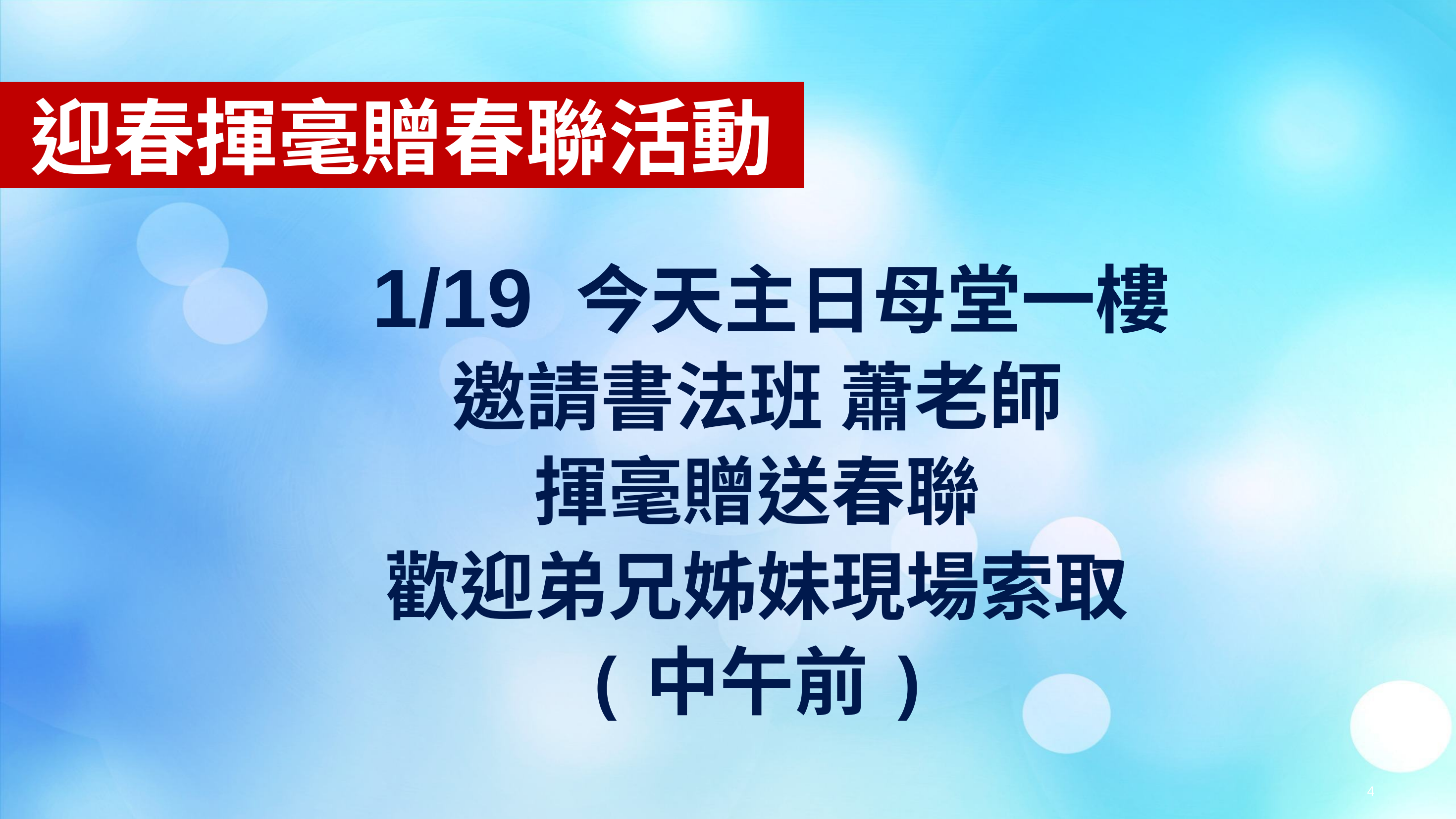

迎春揮毫贈春聯活動
 1/19 今天主日母堂一樓
邀請書法班 蕭老師
揮毫贈送春聯
歡迎弟兄姊妹現場索取
(中午前)
4